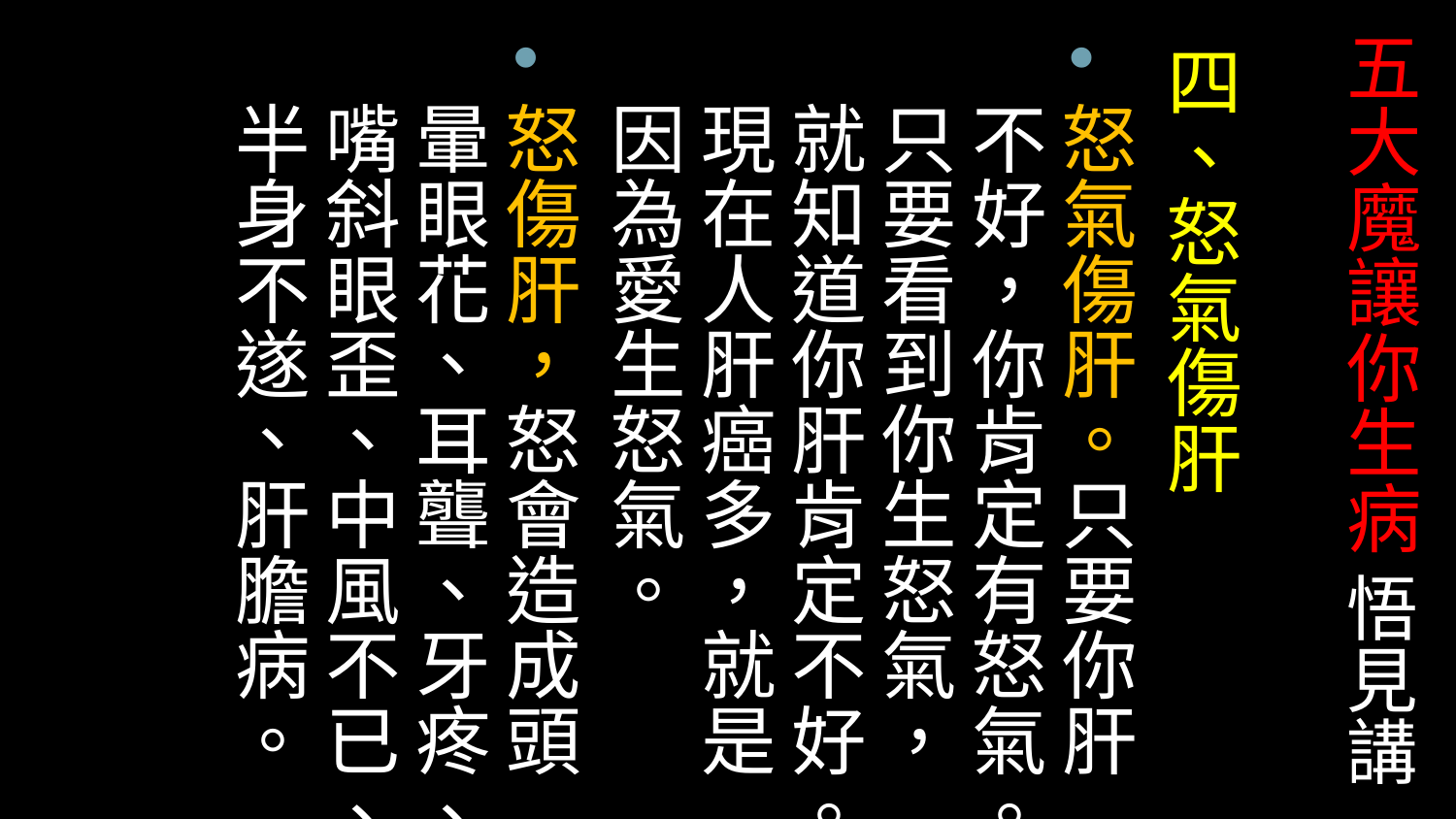

# 五大魔讓你生病 悟見講
四、怒氣傷肝
怒氣傷肝。只要你肝不好，你肯定有怒氣。只要看到你生怒氣，就知道你肝肯定不好。現在人肝癌多，就是因為愛生怒氣。
怒傷肝，怒會造成頭暈眼花、耳聾、牙疼、嘴斜眼歪、中風不已、半身不遂、肝膽病。